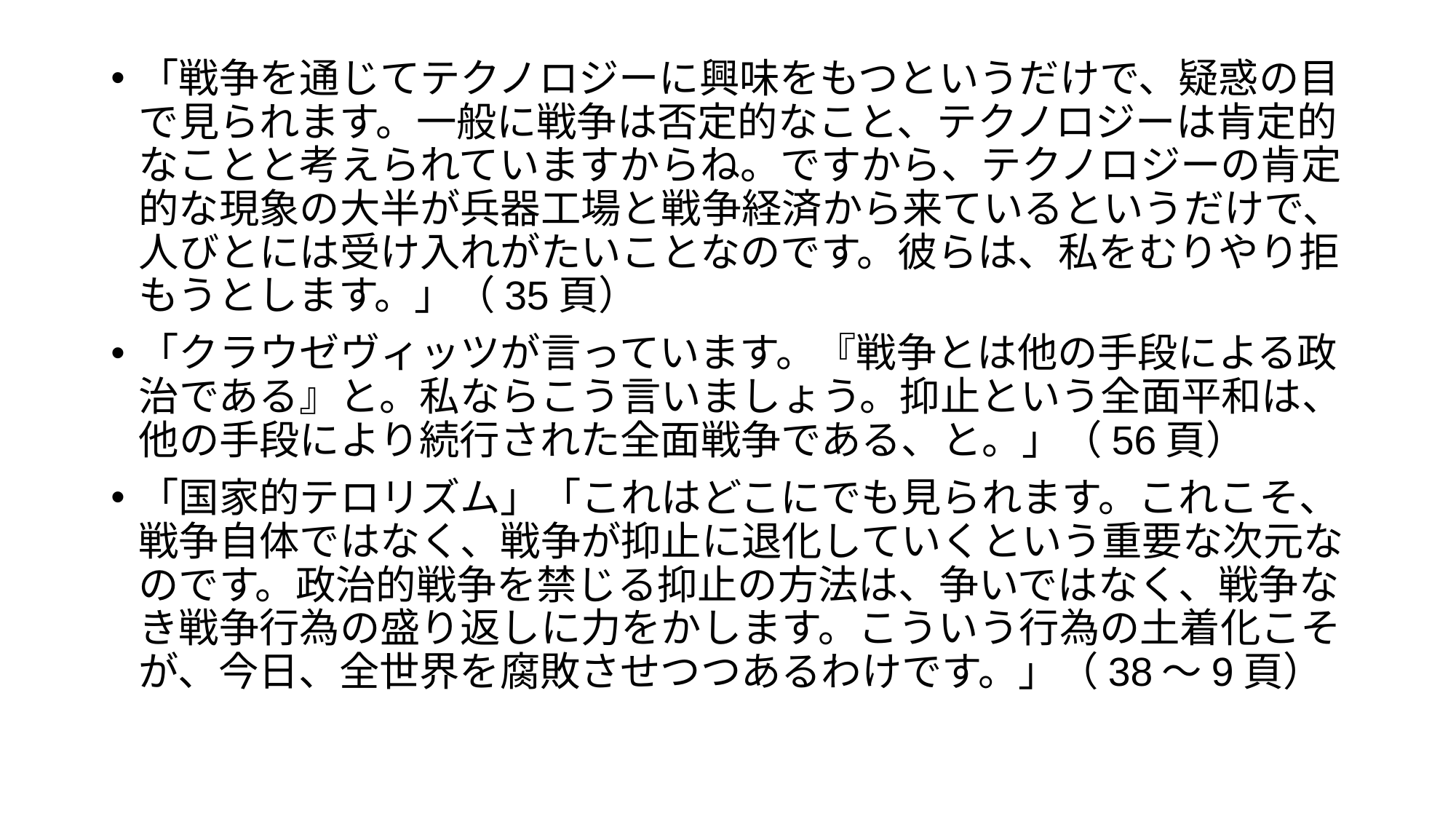

#
「戦争を通じてテクノロジーに興味をもつというだけで、疑惑の目で見られます。一般に戦争は否定的なこと、テクノロジーは肯定的なことと考えられていますからね。ですから、テクノロジーの肯定的な現象の大半が兵器工場と戦争経済から来ているというだけで、人びとには受け入れがたいことなのです。彼らは、私をむりやり拒もうとします。」（35頁）
「クラウゼヴィッツが言っています。『戦争とは他の手段による政治である』と。私ならこう言いましょう。抑止という全面平和は、他の手段により続行された全面戦争である、と。」（56頁）
「国家的テロリズム」「これはどこにでも見られます。これこそ、戦争自体ではなく、戦争が抑止に退化していくという重要な次元なのです。政治的戦争を禁じる抑止の方法は、争いではなく、戦争なき戦争行為の盛り返しに力をかします。こういう行為の土着化こそが、今日、全世界を腐敗させつつあるわけです。」（38～9頁）